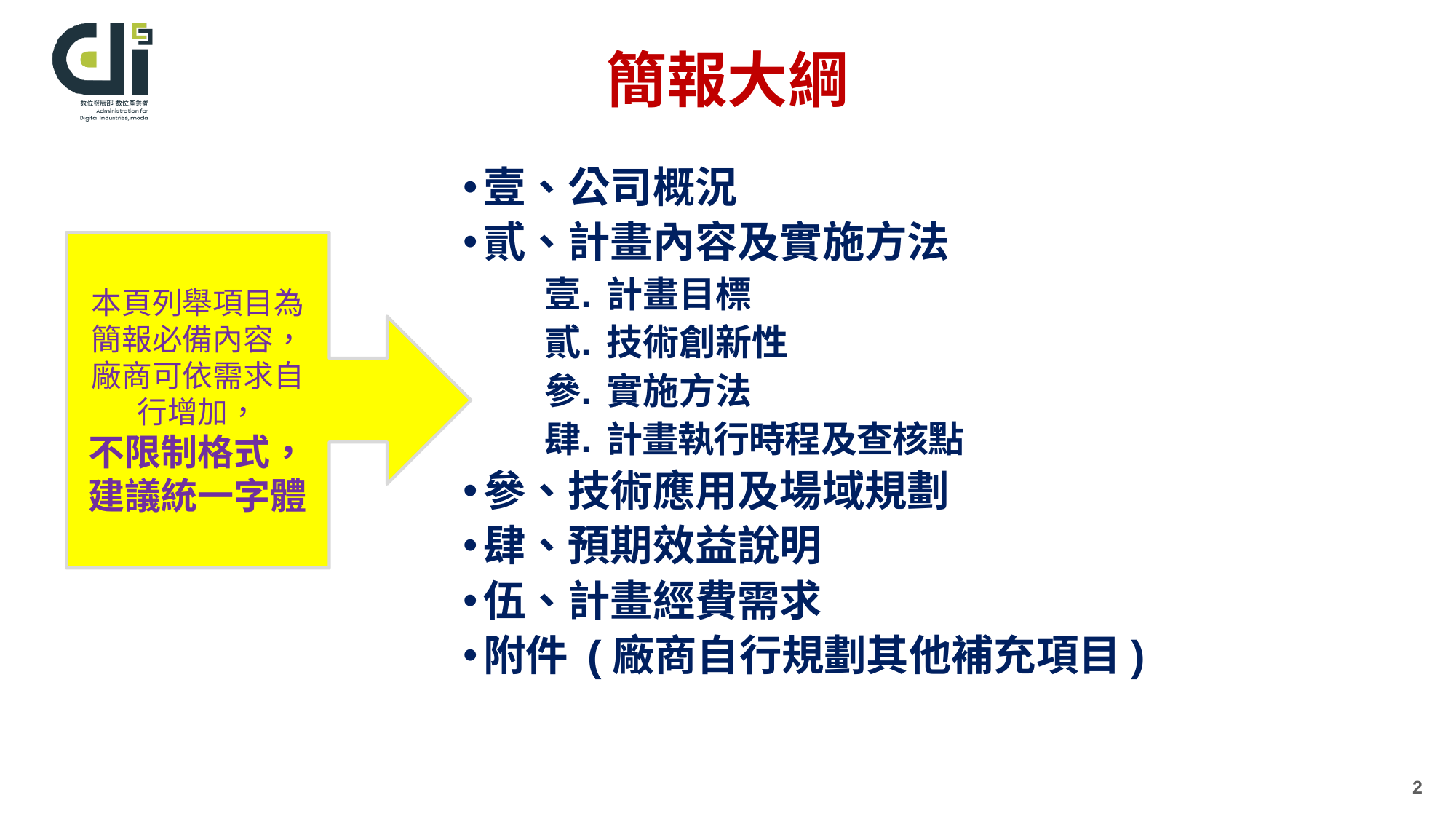

簡報大綱
壹、公司概況
貳、計畫內容及實施方法
計畫目標
技術創新性
實施方法
計畫執行時程及查核點
參、技術應用及場域規劃
肆、預期效益說明
伍、計畫經費需求
附件 (廠商自行規劃其他補充項目)
本頁列舉項目為簡報必備內容，廠商可依需求自行增加，
不限制格式，
建議統一字體
2